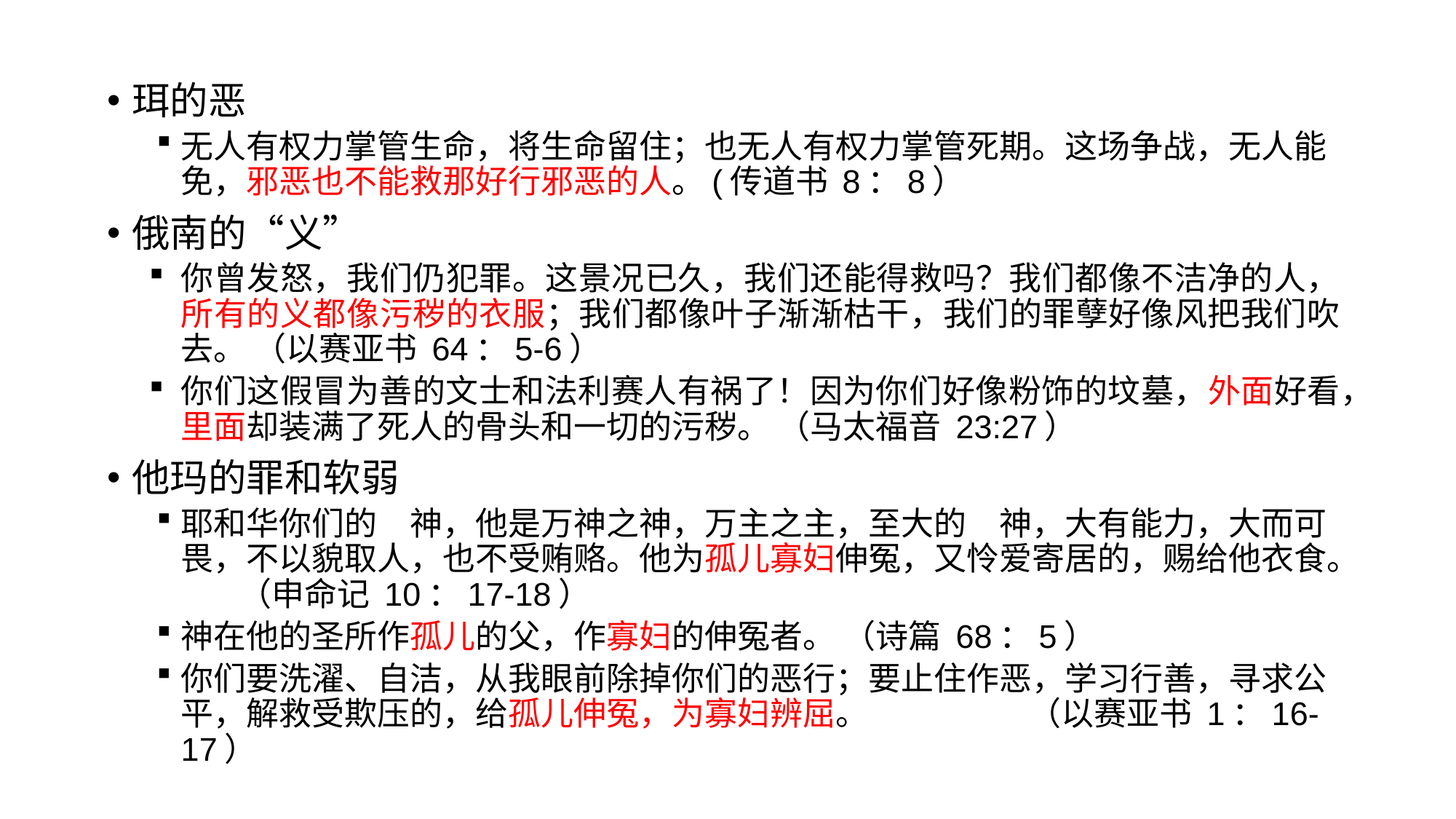

珥的恶
无人有权力掌管生命，将生命留住；也无人有权力掌管死期。这场争战，无人能免，邪恶也不能救那好行邪恶的人。(传道书 8：8）
俄南的“义”
你曾发怒，我们仍犯罪。这景况已久，我们还能得救吗？我们都像不洁净的人，所有的义都像污秽的衣服；我们都像叶子渐渐枯干，我们的罪孽好像风把我们吹去。 （以赛亚书 64：5-6）
你们这假冒为善的文士和法利赛人有祸了！因为你们好像粉饰的坟墓，外面好看，里面却装满了死人的骨头和一切的污秽。 （马太福音 23:27）
他玛的罪和软弱
耶和华你们的　神，他是万神之神，万主之主，至大的　神，大有能力，大而可畏，不以貌取人，也不受贿赂。他为孤儿寡妇伸冤，又怜爱寄居的，赐给他衣食。        （申命记 10：17-18）
神在他的圣所作孤儿的父，作寡妇的伸冤者。 （诗篇 68：5）
你们要洗濯、自洁，从我眼前除掉你们的恶行；要止住作恶，学习行善，寻求公平，解救受欺压的，给孤儿伸冤，为寡妇辨屈。                      （以赛亚书 1：16-17）